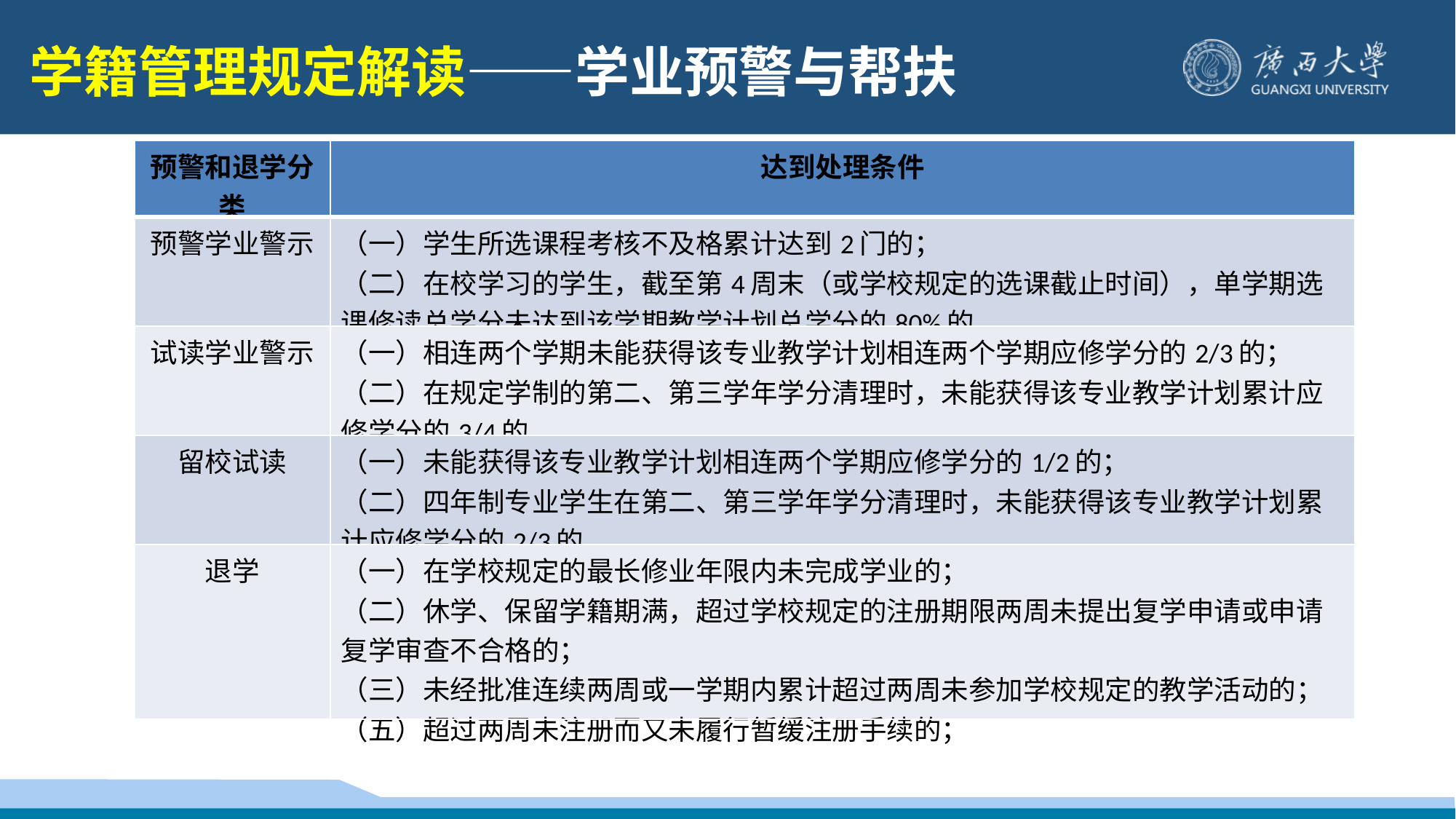

学籍管理规定解读——学业预警与帮扶
| 预警和退学分类 | 达到处理条件 |
| --- | --- |
| 预警学业警示 | （一）学生所选课程考核不及格累计达到2门的； （二）在校学习的学生，截至第4周末（或学校规定的选课截止时间），单学期选课修读总学分未达到该学期教学计划总学分的80%的。 |
| 试读学业警示 | （一）相连两个学期未能获得该专业教学计划相连两个学期应修学分的2/3的； （二）在规定学制的第二、第三学年学分清理时，未能获得该专业教学计划累计应修学分的3/4的。 |
| 留校试读 | （一）未能获得该专业教学计划相连两个学期应修学分的1/2的； （二）四年制专业学生在第二、第三学年学分清理时，未能获得该专业教学计划累计应修学分的2/3的。 |
| 退学 | （一）在学校规定的最长修业年限内未完成学业的； （二）休学、保留学籍期满，超过学校规定的注册期限两周未提出复学申请或申请复学审查不合格的； （三）未经批准连续两周或一学期内累计超过两周未参加学校规定的教学活动的； （五）超过两周未注册而又未履行暂缓注册手续的； |